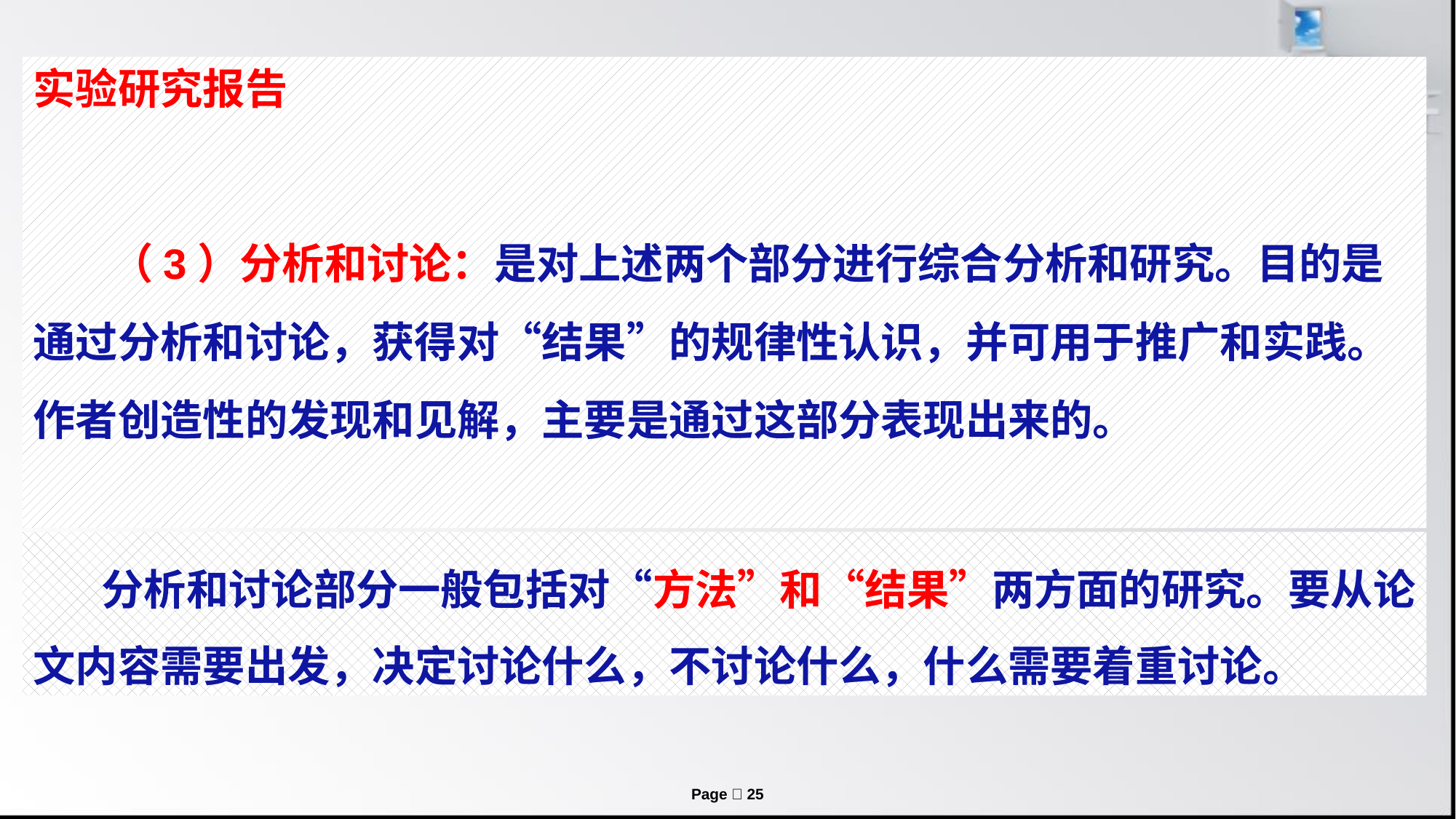

实验研究报告

       （3）分析和讨论：是对上述两个部分进行综合分析和研究。目的是通过分析和讨论，获得对“结果”的规律性认识，并可用于推广和实践。作者创造性的发现和见解，主要是通过这部分表现出来的。

          分析和讨论部分一般包括对“方法”和“结果”两方面的研究。要从论文内容需要出发，决定讨论什么，不讨论什么，什么需要着重讨论。